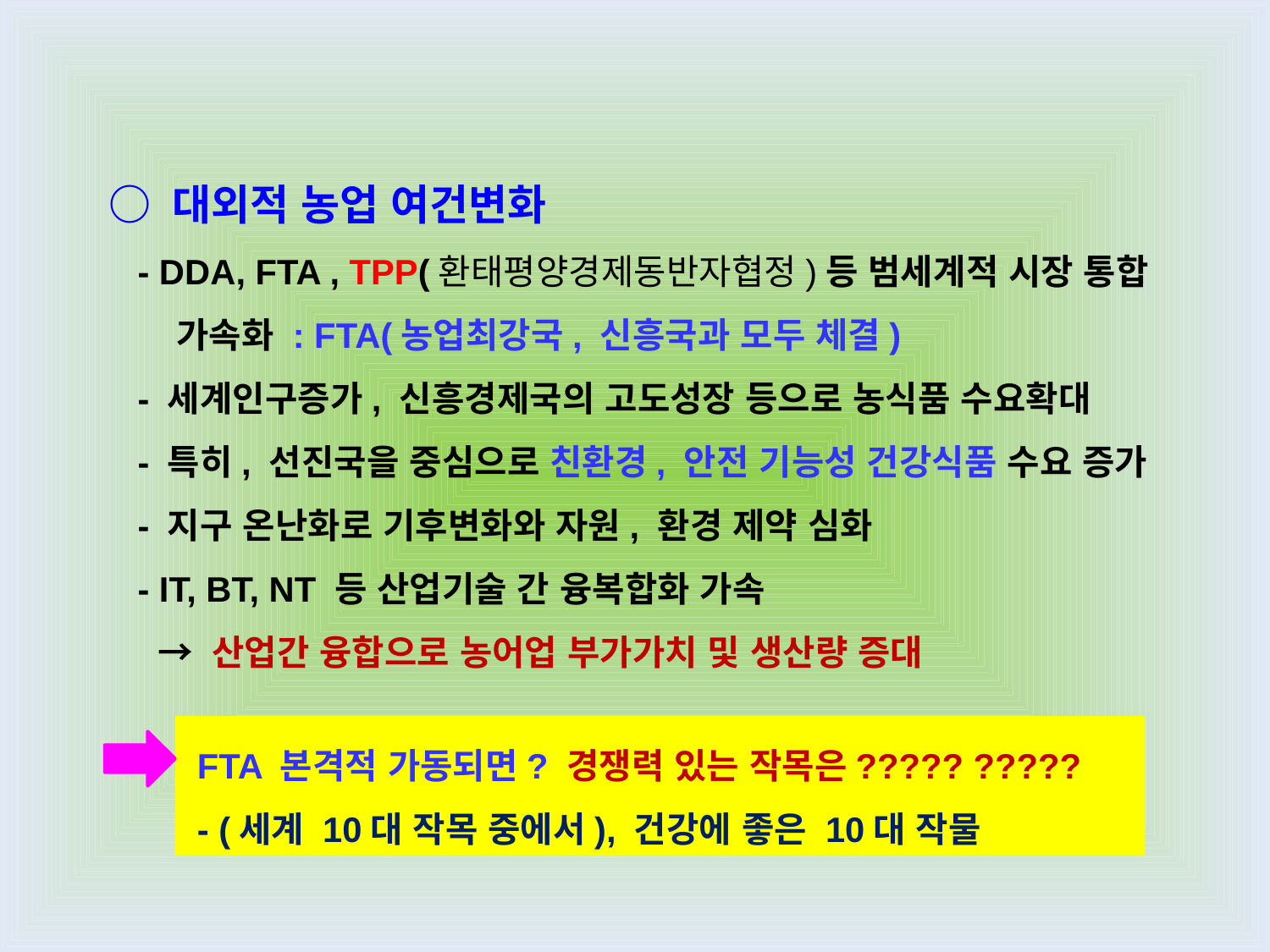

○ 대외적 농업 여건변화
   - DDA, FTA , TPP(환태평양경제동반자협정)등 범세계적 시장 통합
      가속화 : FTA(농업최강국, 신흥국과 모두 체결)
   - 세계인구증가, 신흥경제국의 고도성장 등으로 농식품 수요확대
   - 특히, 선진국을 중심으로 친환경, 안전 기능성 건강식품 수요 증가
   - 지구 온난화로 기후변화와 자원, 환경 제약 심화
   - IT, BT, NT 등 산업기술 간 융복합화 가속
     → 산업간 융합으로 농어업 부가가치 및 생산량 증대
 FTA 본격적 가동되면? 경쟁력 있는 작목은????? ?????
 - (세계 10대 작목 중에서), 건강에 좋은 10대 작물